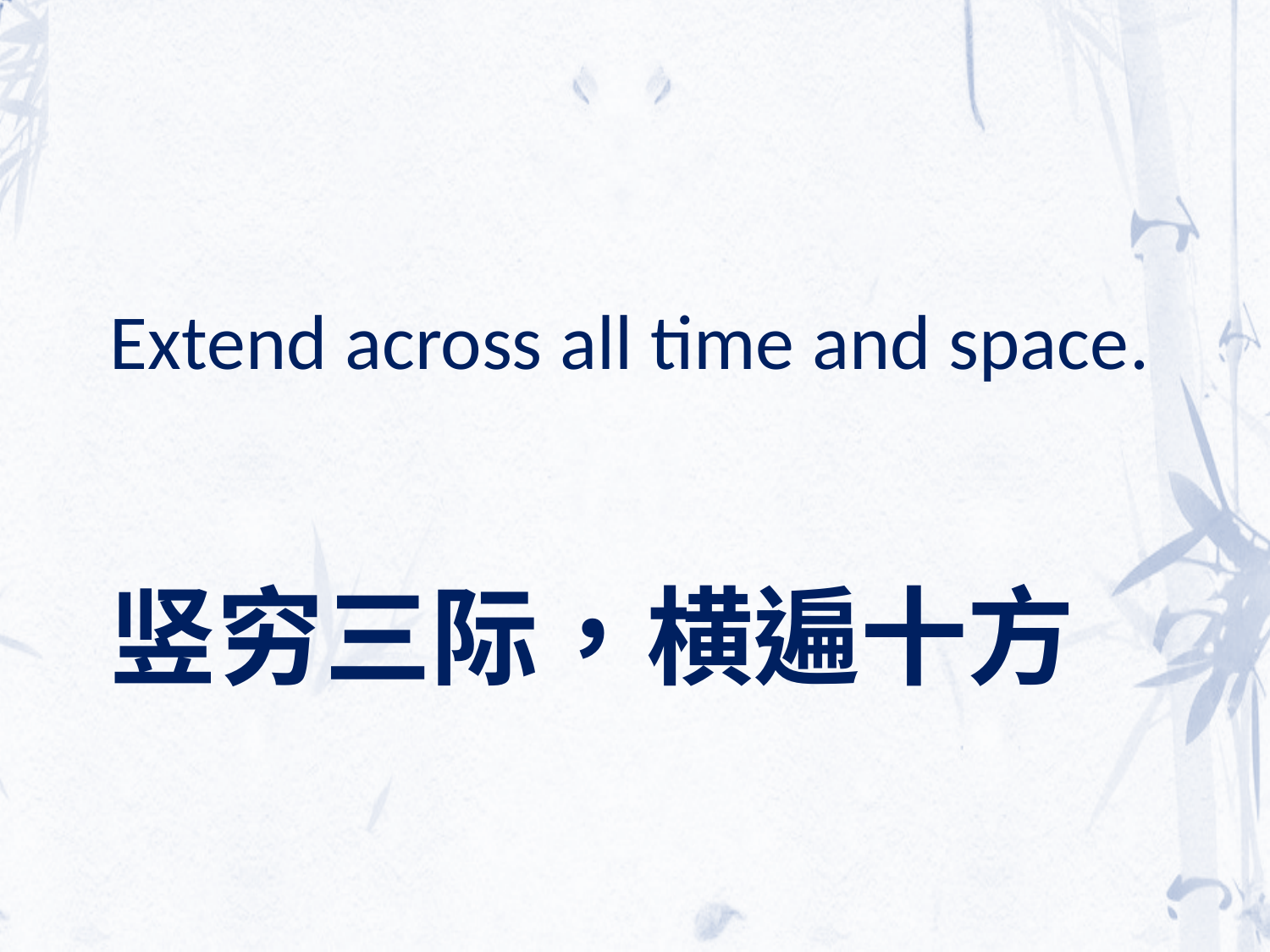

Extend across all time and space.

竖穷三际，横遍十方